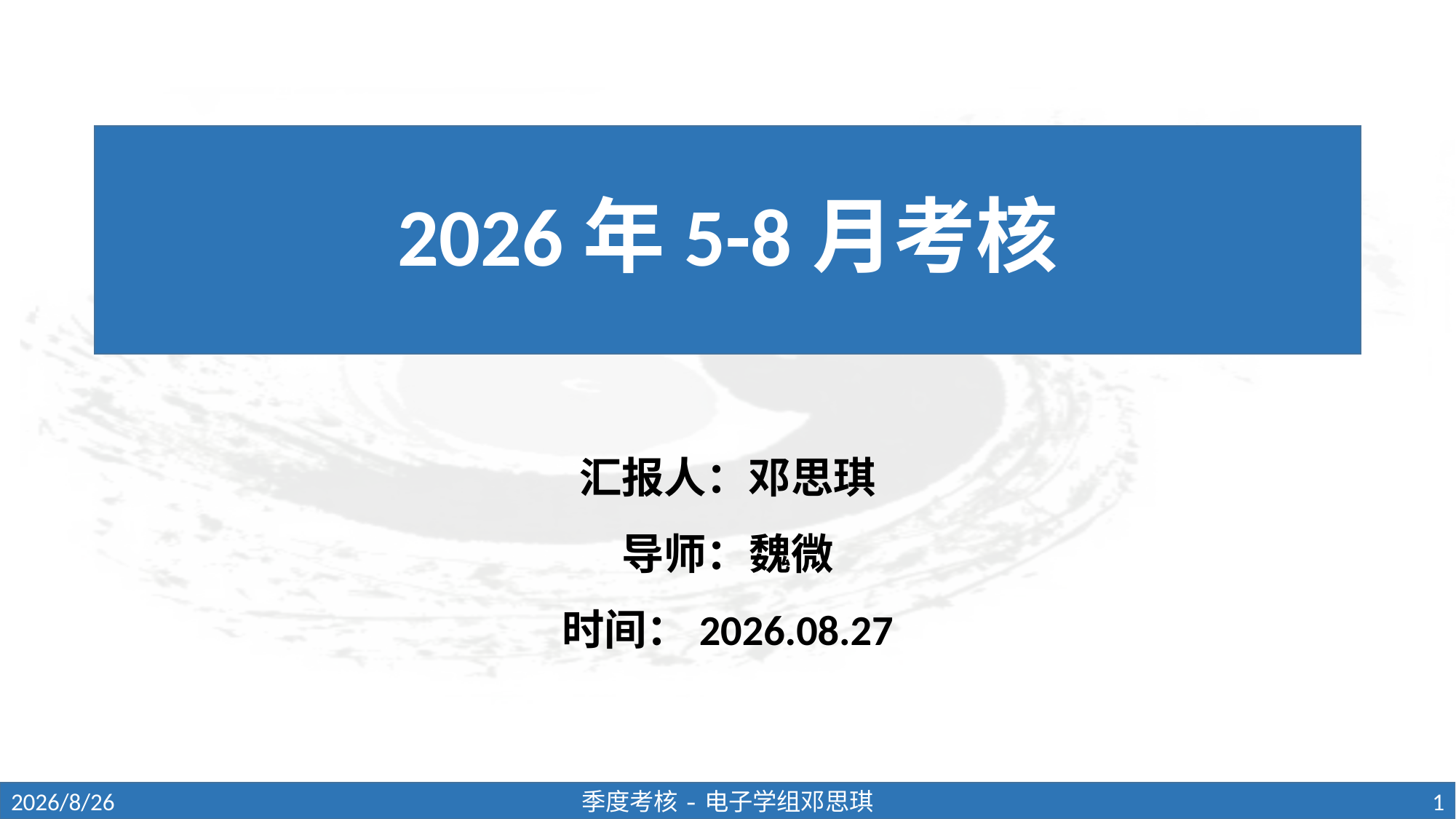

# 2026年5-8月考核
汇报人：邓思琪
导师：魏微
时间：2026.08.27
2026/8/26
季度考核-电子学组邓思琪
1